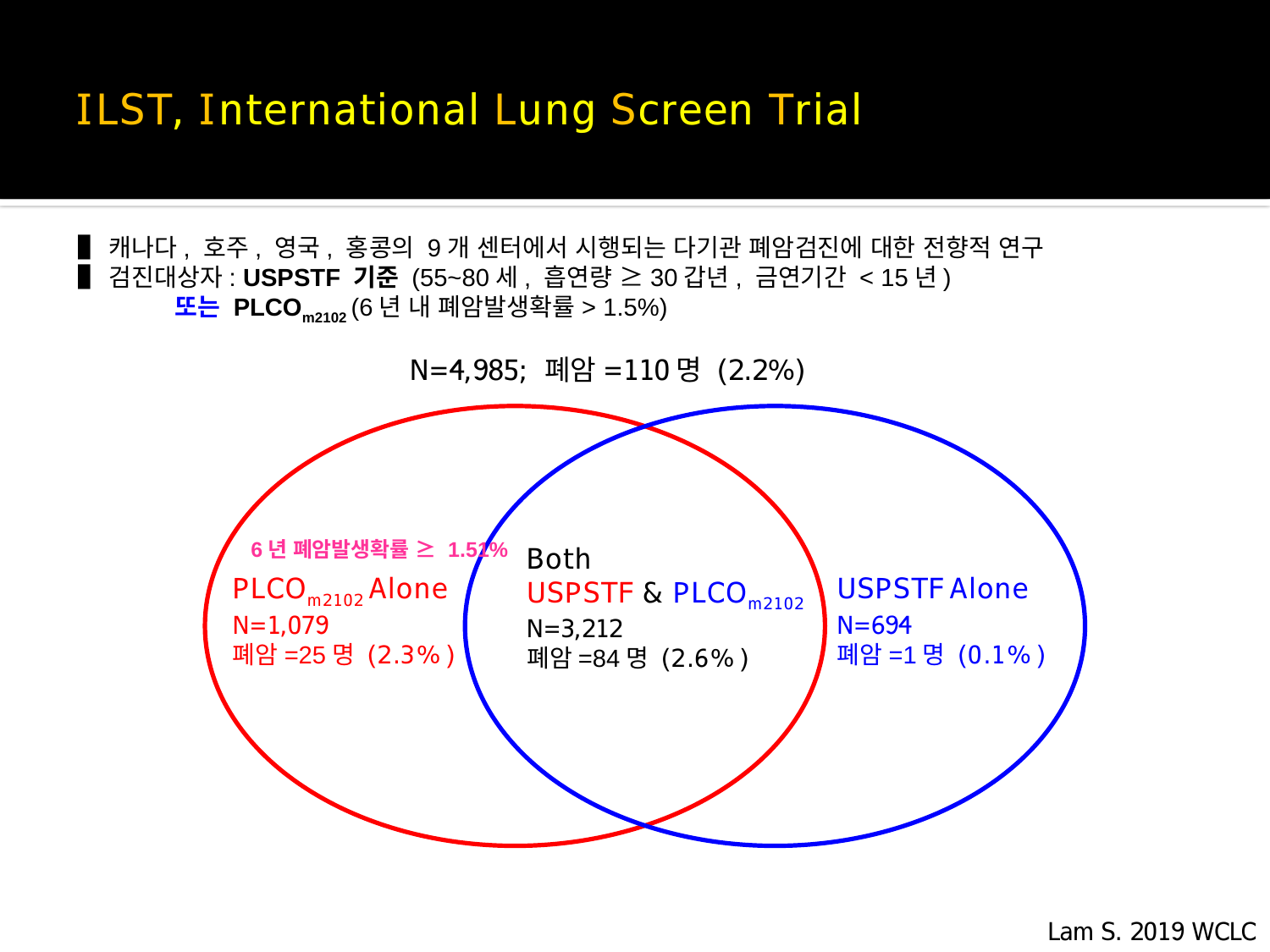

# ILST, International Lung Screen Trial
▌캐나다, 호주, 영국, 홍콩의 9개 센터에서 시행되는 다기관 폐암검진에 대한 전향적 연구
▌검진대상자: USPSTF 기준 (55~80세, 흡연량 ≥30갑년, 금연기간 < 15년)
             또는 PLCOm2102 (6년 내 폐암발생확률> 1.5%)
N=4,985; 폐암=110명 (2.2%)

6년 폐암발생확률 ≥ 1.51%
Both
USPSTF & PLCOm2102
N=3,212
폐암=84명 (2.6%)
PLCOm2102 Alone
N=1,079
폐암=25명 (2.3%)
USPSTF Alone
N=694
폐암=1명 (0.1%)
Lam S. 2019 WCLC